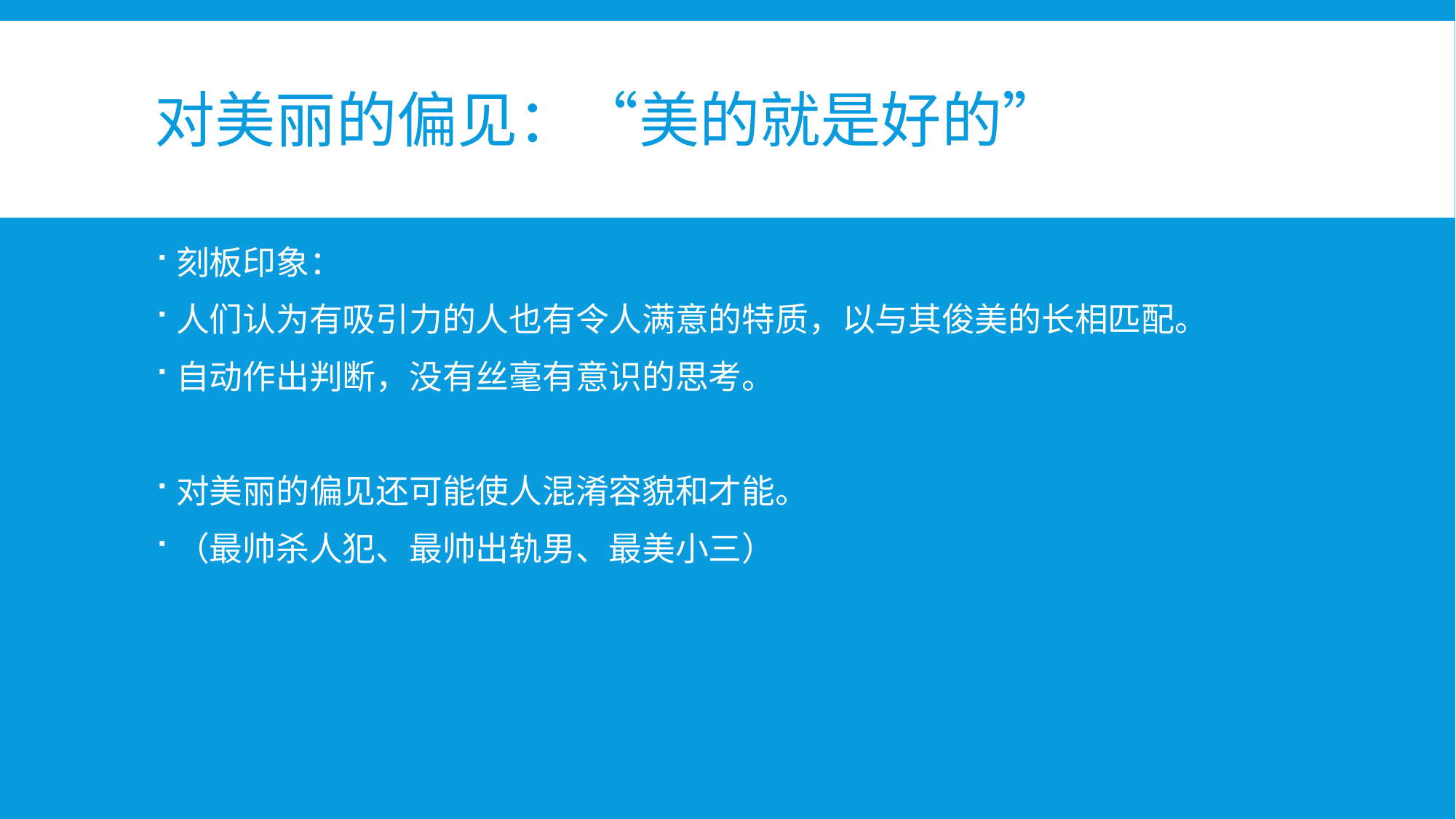

# 对美丽的偏见：“美的就是好的”
刻板印象：
人们认为有吸引力的人也有令人满意的特质，以与其俊美的长相匹配。
自动作出判断，没有丝毫有意识的思考。

对美丽的偏见还可能使人混淆容貌和才能。
（最帅杀人犯、最帅出轨男、最美小三）